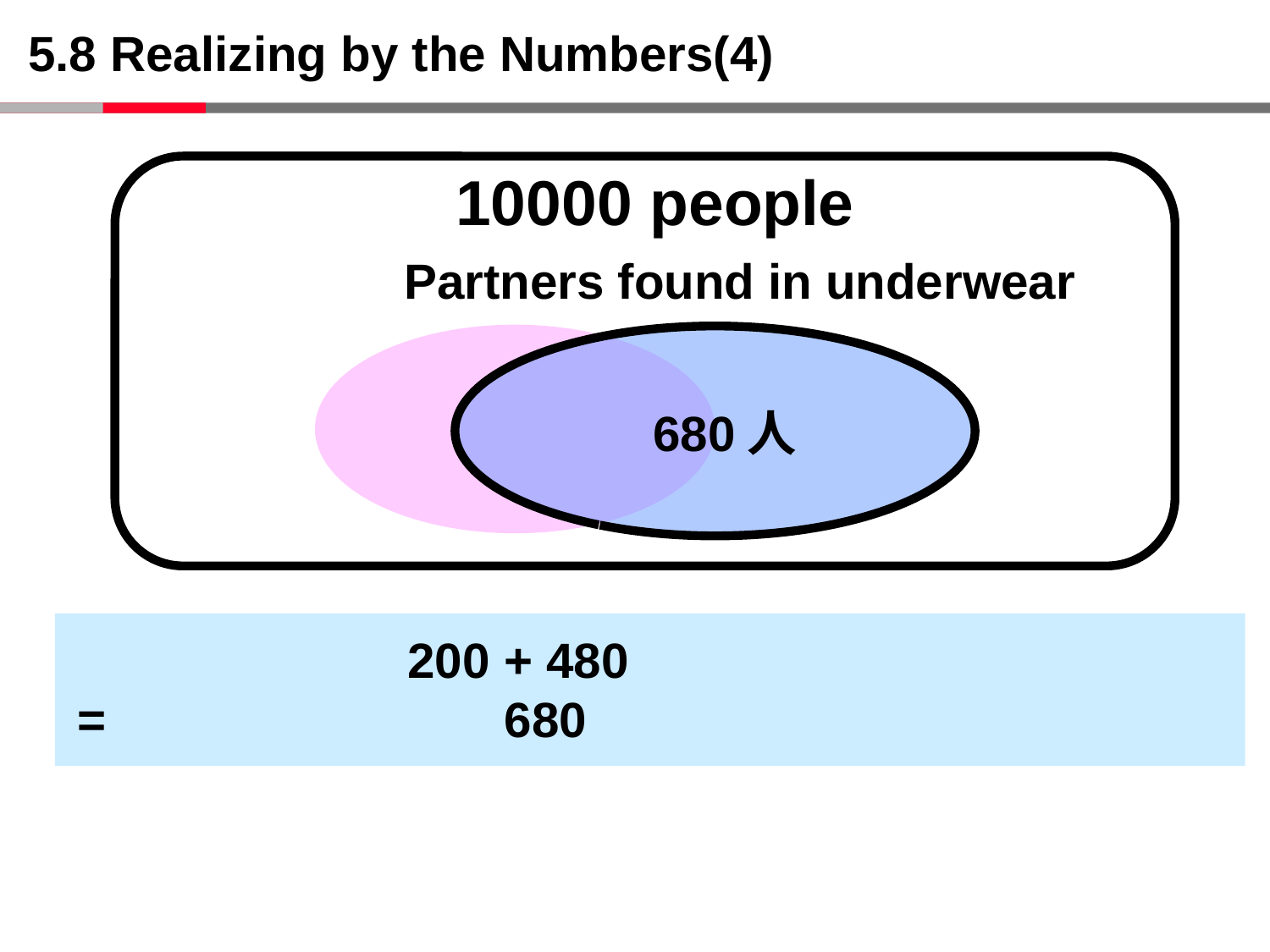

# 5.8 Realizing by the Numbers(4)

10000 people
Partners found in underwear

680人

                        200 + 480
=                             680